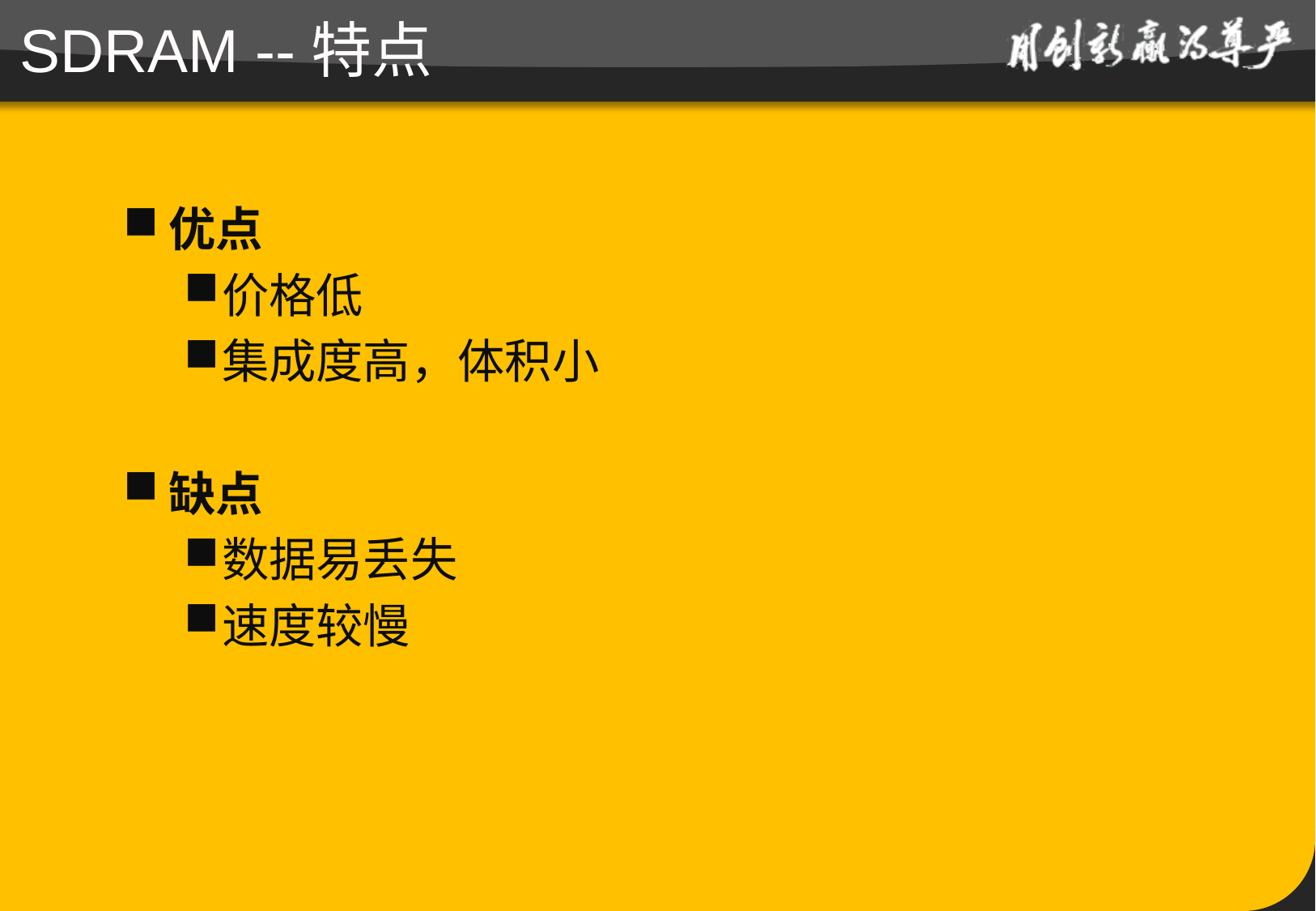

# SDRAM --特点
优点
价格低
集成度高，体积小

缺点
数据易丢失
速度较慢